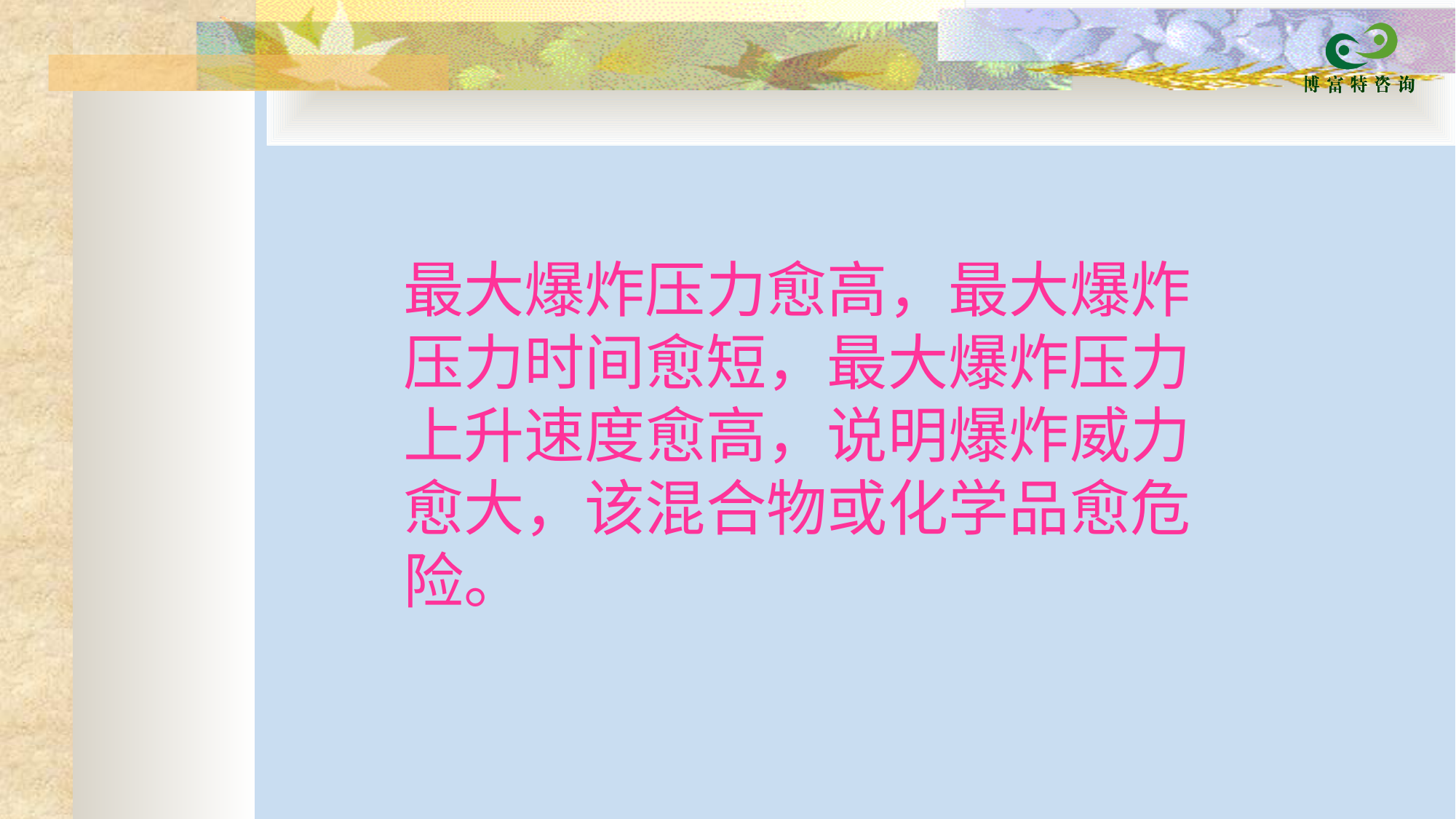

最大爆炸压力愈高，最大爆炸压力时间愈短，最大爆炸压力上升速度愈高，说明爆炸威力愈大，该混合物或化学品愈危险。